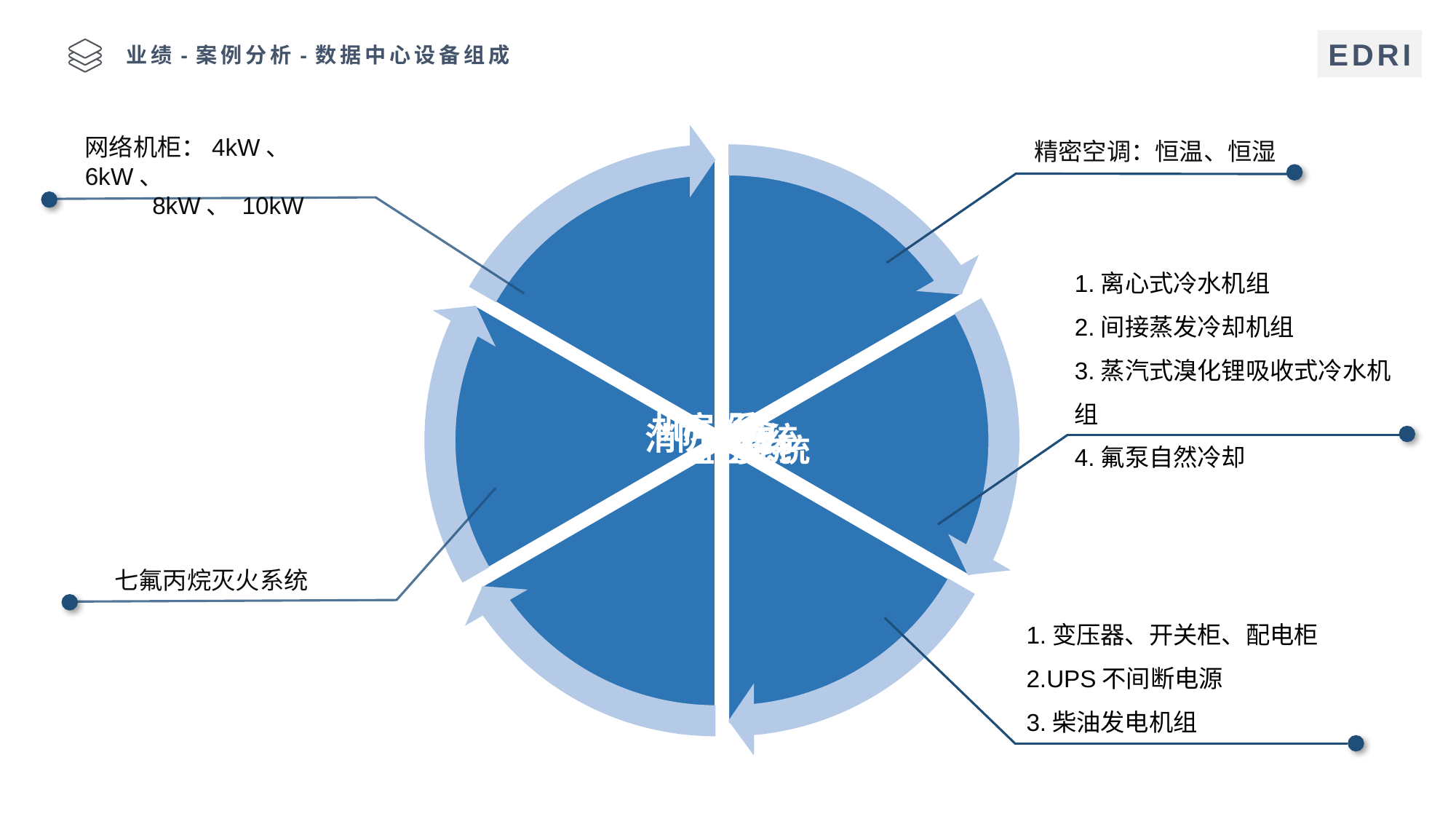

EDRI
业绩-案例分析-数据中心设备组成

空调系统
制冷系统
供电系统
动环监控系统
消防系统
机房设备
网络机柜：4kW、 6kW、
          8kW、 10kW
精密空调：恒温、恒湿

1.离心式冷水机组
2.间接蒸发冷却机组
3.蒸汽式溴化锂吸收式冷水机组
4.氟泵自然冷却

七氟丙烷灭火系统
1.变压器、开关柜、配电柜
2.UPS不间断电源
3.柴油发电机组